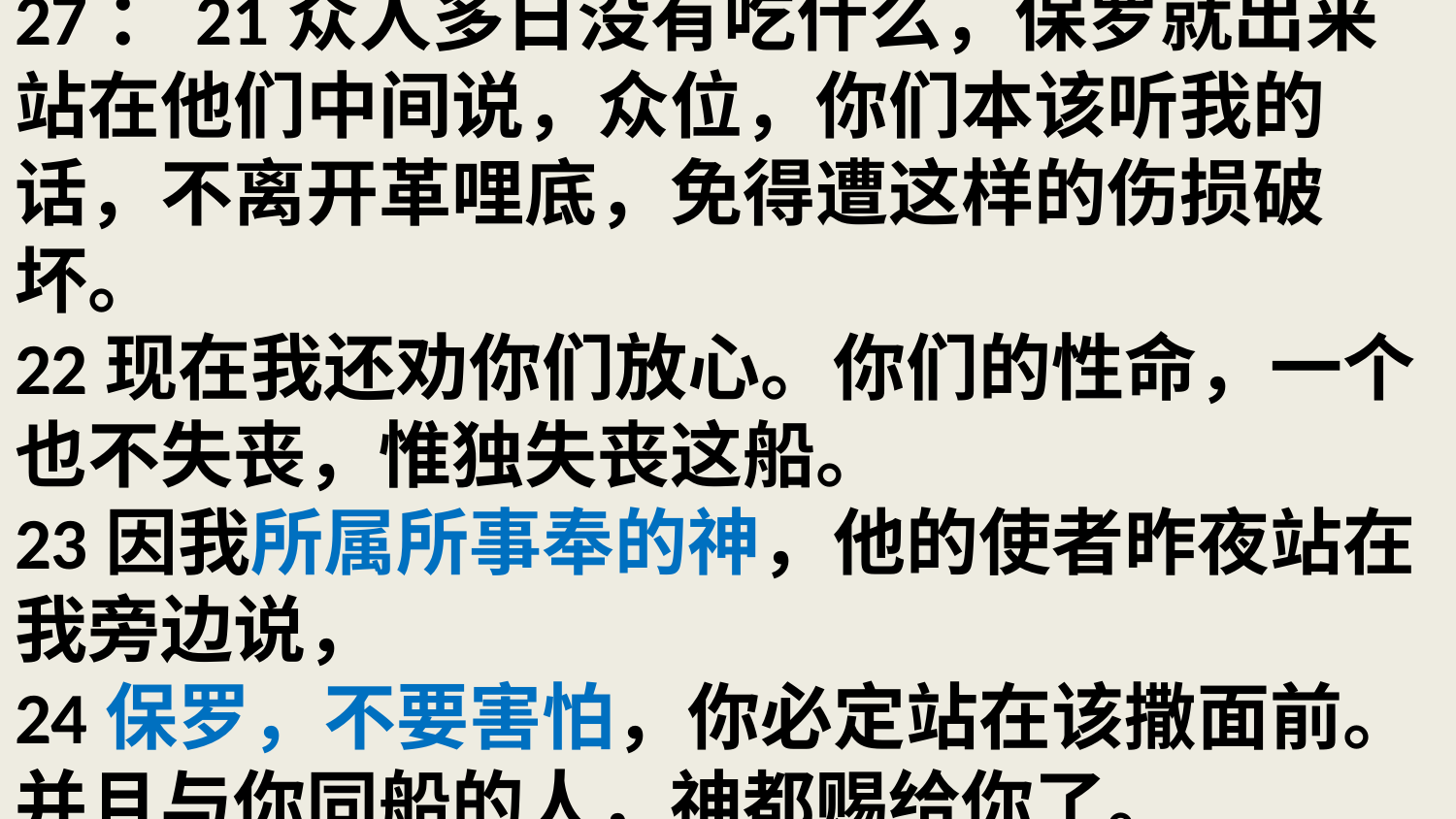

# 27：21众人多日没有吃什么，保罗就出来站在他们中间说，众位，你们本该听我的话，不离开革哩底，免得遭这样的伤损破坏。 22现在我还劝你们放心。你们的性命，一个也不失丧，惟独失丧这船。 23因我所属所事奉的神，他的使者昨夜站在我旁边说， 24保罗，不要害怕，你必定站在该撒面前。并且与你同船的人，神都赐给你了。